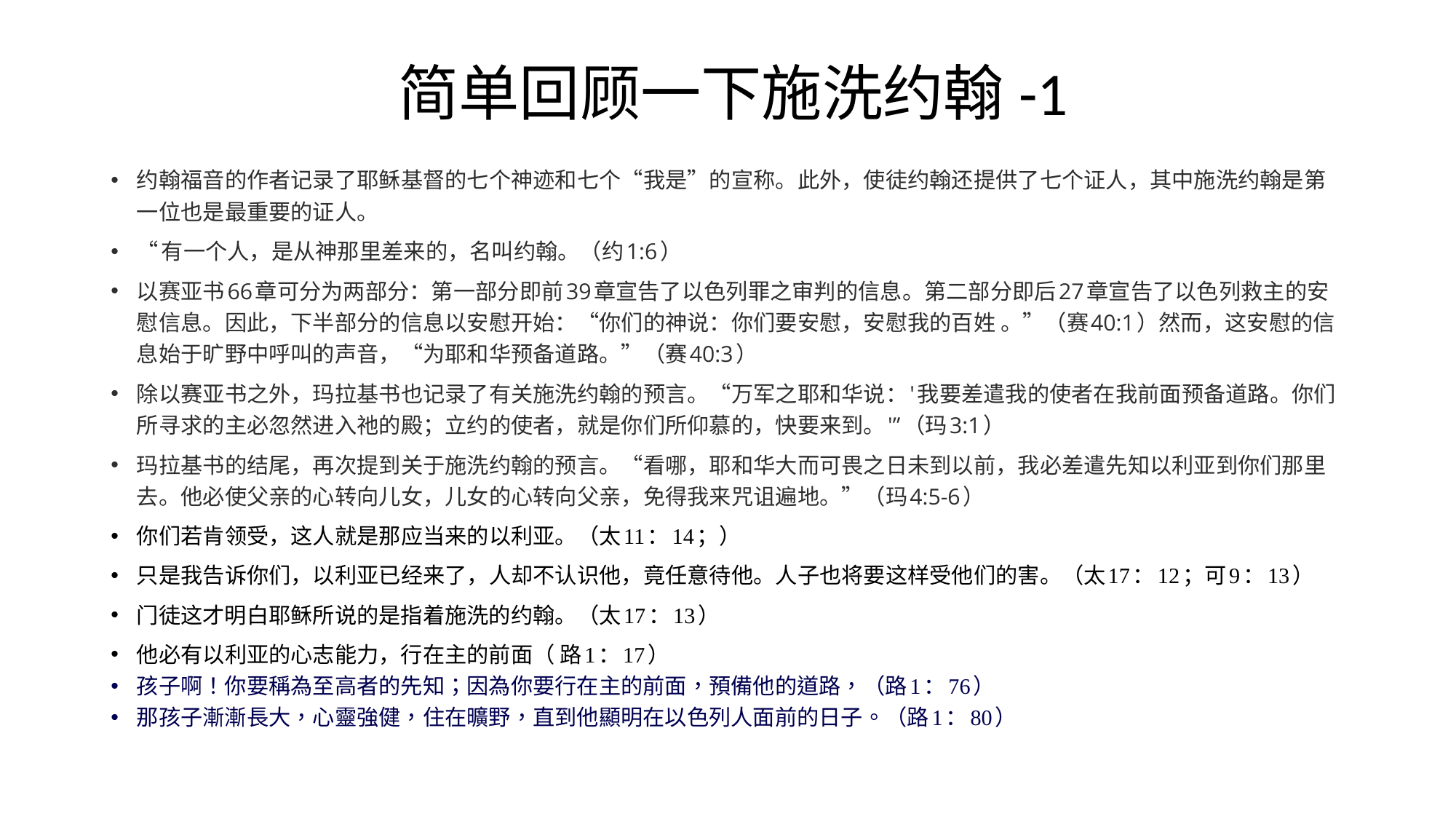

# 简单回顾一下施洗约翰-1
约翰福音的作者记录了耶稣基督的七个神迹和七个“我是”的宣称。此外，使徒约翰还提供了七个证人，其中施洗约翰是第一位也是最重要的证人。
“有一个人，是从神那里差来的，名叫约翰。（约1:6）
以赛亚书66章可分为两部分：第一部分即前39章宣告了以色列罪之审判的信息。第二部分即后27章宣告了以色列救主的安慰信息。因此，下半部分的信息以安慰开始：“你们的神说：你们要安慰，安慰我的百姓 。”（赛40:1）然而，这安慰的信息始于旷野中呼叫的声音，“为耶和华预备道路。”（赛40:3）
除以赛亚书之外，玛拉基书也记录了有关施洗约翰的预言。“万军之耶和华说：'我要差遣我的使者在我前面预备道路。你们所寻求的主必忽然进入祂的殿；立约的使者，就是你们所仰慕的，快要来到。'”（玛3:1）
玛拉基书的结尾，再次提到关于施洗约翰的预言。“看哪，耶和华大而可畏之日未到以前，我必差遣先知以利亚到你们那里去。他必使父亲的心转向儿女，儿女的心转向父亲，免得我来咒诅遍地。”（玛4:5-6）
你们若肯领受，这人就是那应当来的以利亚。（太11：14；）
只是我告诉你们，以利亚已经来了，人却不认识他，竟任意待他。人子也将要这样受他们的害。（太17：12；可9：13）
门徒这才明白耶稣所说的是指着施洗的约翰。（太17：13）
他必有以利亚的心志能力，行在主的前面（ 路1：17）
孩子啊！你要稱為至高者的先知；因為你要行在主的前面，預備他的道路，（路1：76）
那孩子漸漸長大，心靈強健，住在曠野，直到他顯明在以色列人面前的日子。（路1：80）